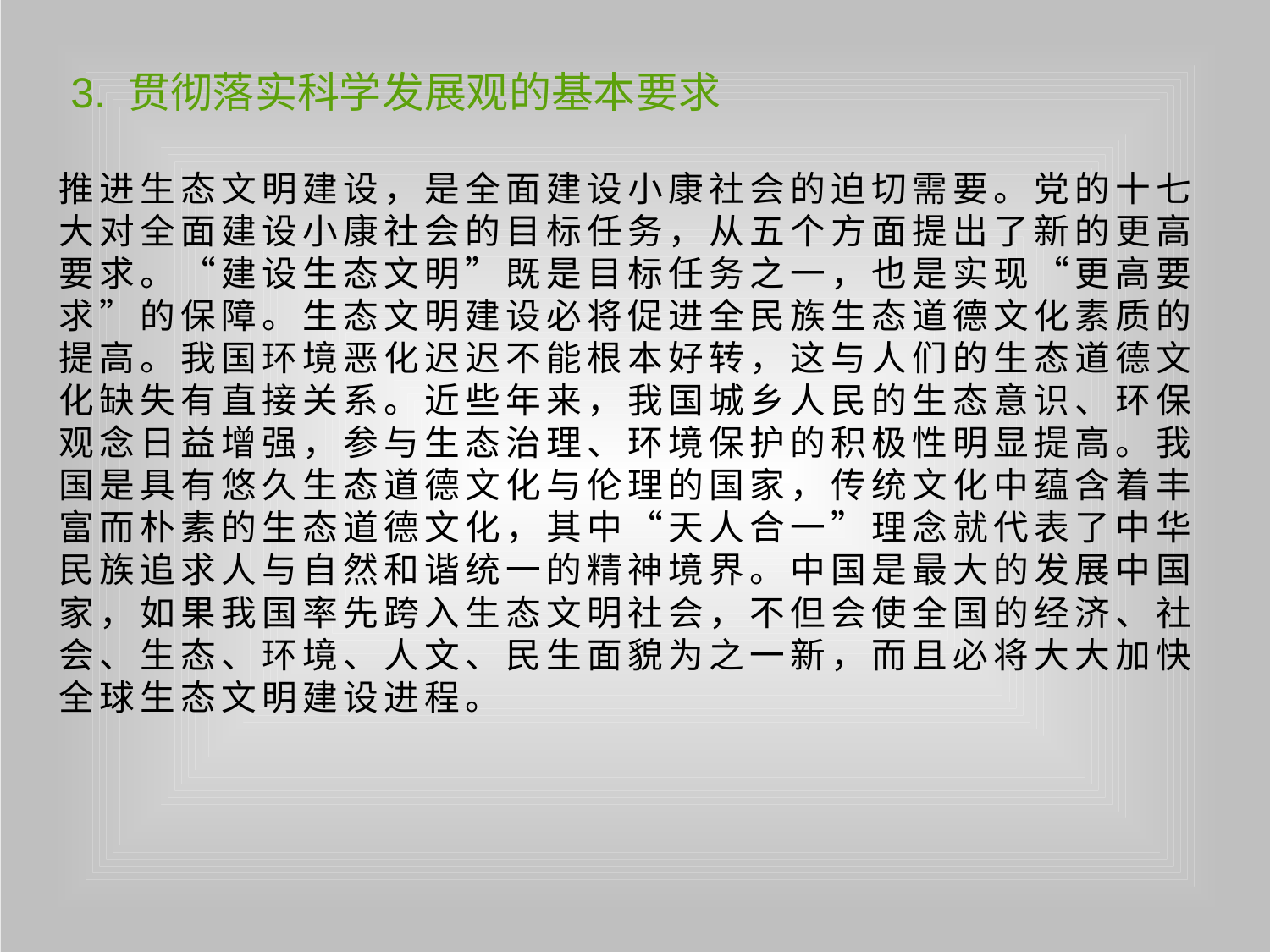

11.4
0
11.4
 3. 贯彻落实科学发展观的基本要求

推进生态文明建设，是全面建设小康社会的迫切需要。党的十七大对全面建设小康社会的目标任务，从五个方面提出了新的更高要求。“建设生态文明”既是目标任务之一，也是实现“更高要求”的保障。生态文明建设必将促进全民族生态道德文化素质的提高。我国环境恶化迟迟不能根本好转，这与人们的生态道德文化缺失有直接关系。近些年来，我国城乡人民的生态意识、环保观念日益增强，参与生态治理、环境保护的积极性明显提高。我国是具有悠久生态道德文化与伦理的国家，传统文化中蕴含着丰富而朴素的生态道德文化，其中“天人合一”理念就代表了中华民族追求人与自然和谐统一的精神境界。中国是最大的发展中国家，如果我国率先跨入生态文明社会，不但会使全国的经济、社会、生态、环境、人文、民生面貌为之一新，而且必将大大加快全球生态文明建设进程。